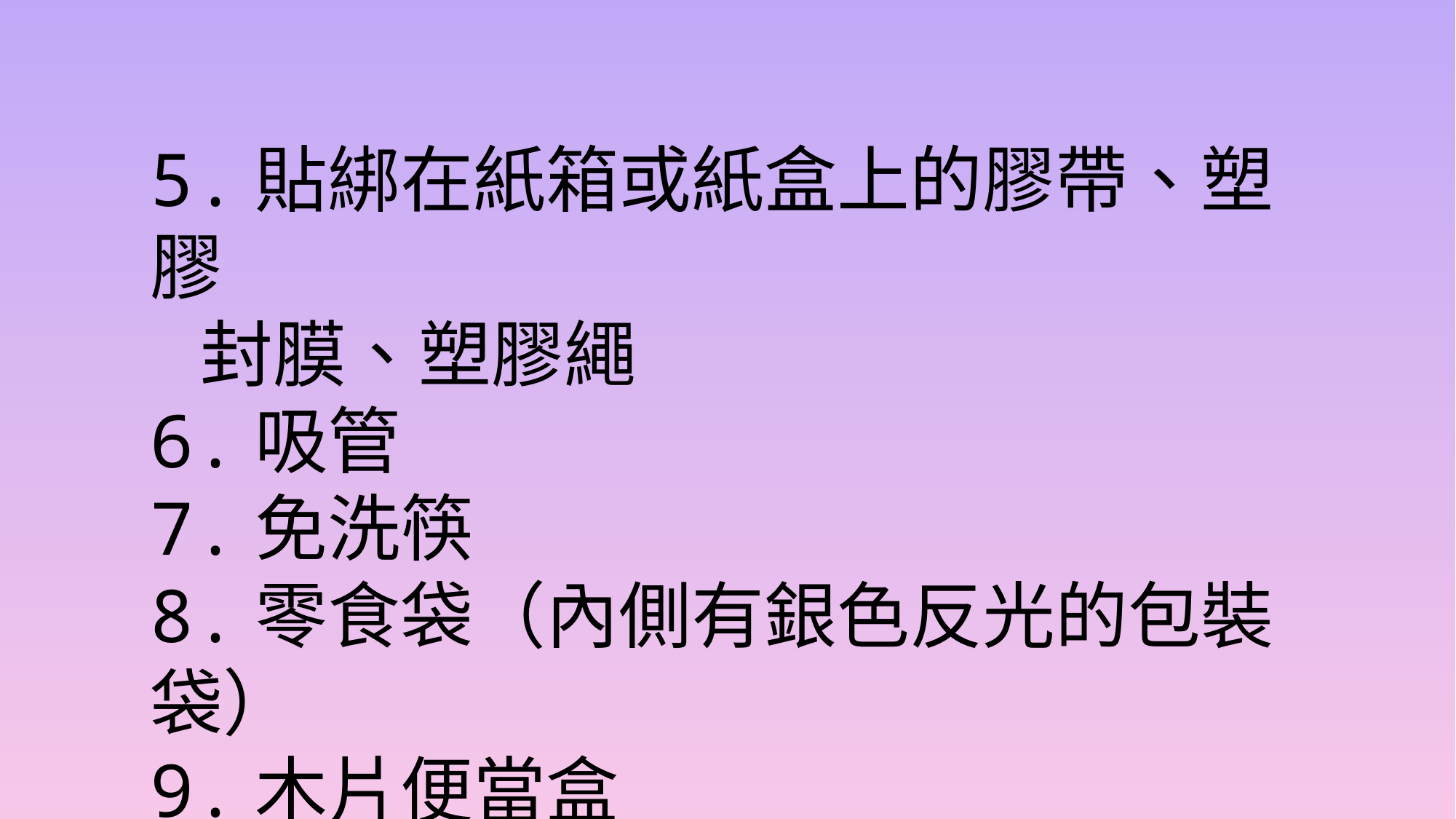

5.貼綁在紙箱或紙盒上的膠帶、塑膠
  封膜、塑膠繩
6.吸管
7.免洗筷
8.零食袋（內側有銀色反光的包裝袋）
9.木片便當盒
10.有髒汙或油漬的塑膠袋